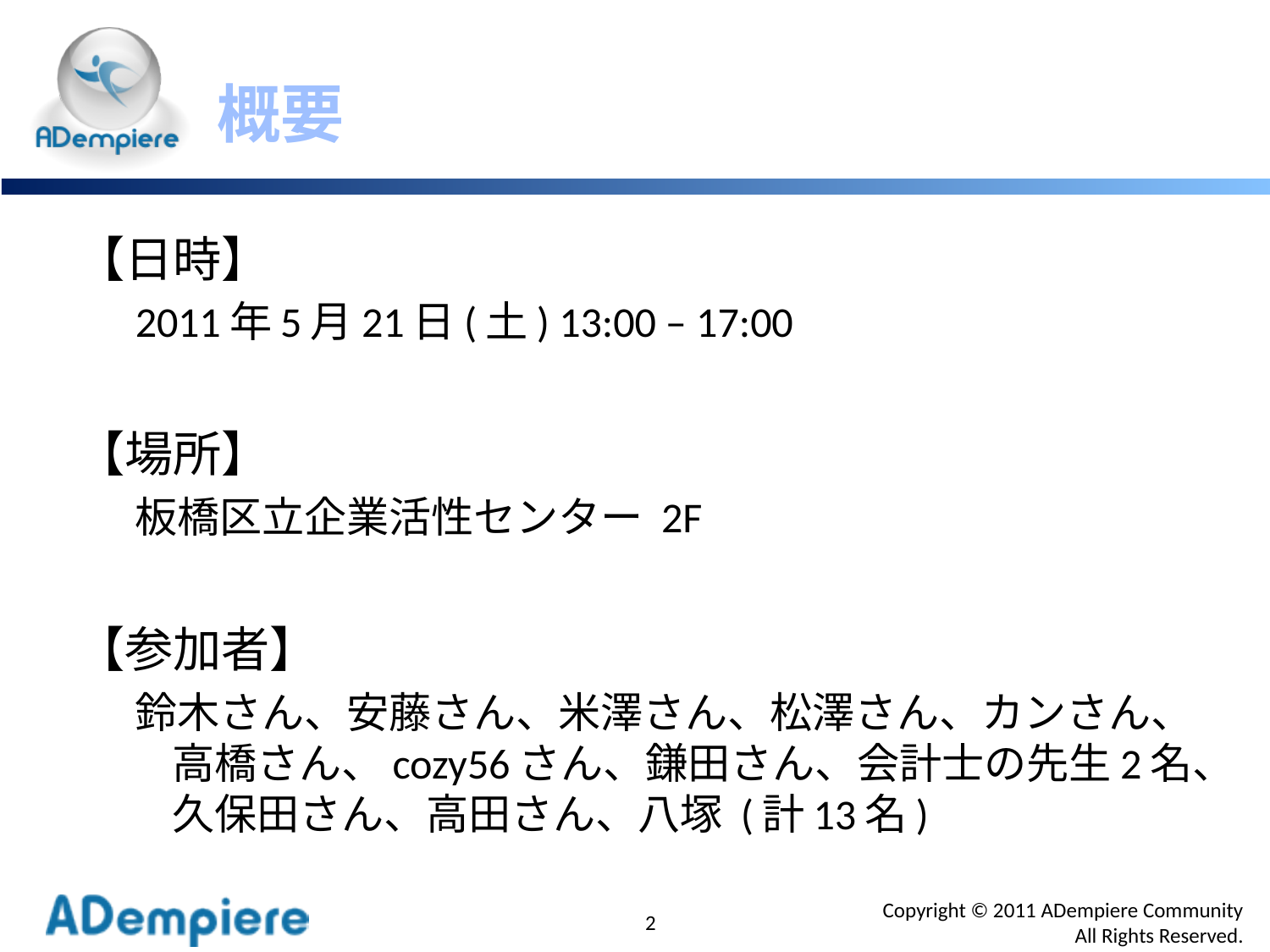

# 概要
【日時】
2011年5月21日(土) 13:00 – 17:00

【場所】
板橋区立企業活性センター 2F

【参加者】
鈴木さん、安藤さん、米澤さん、松澤さん、カンさん、高橋さん、cozy56さん、鎌田さん、会計士の先生2名、久保田さん、高田さん、八塚 (計13名)